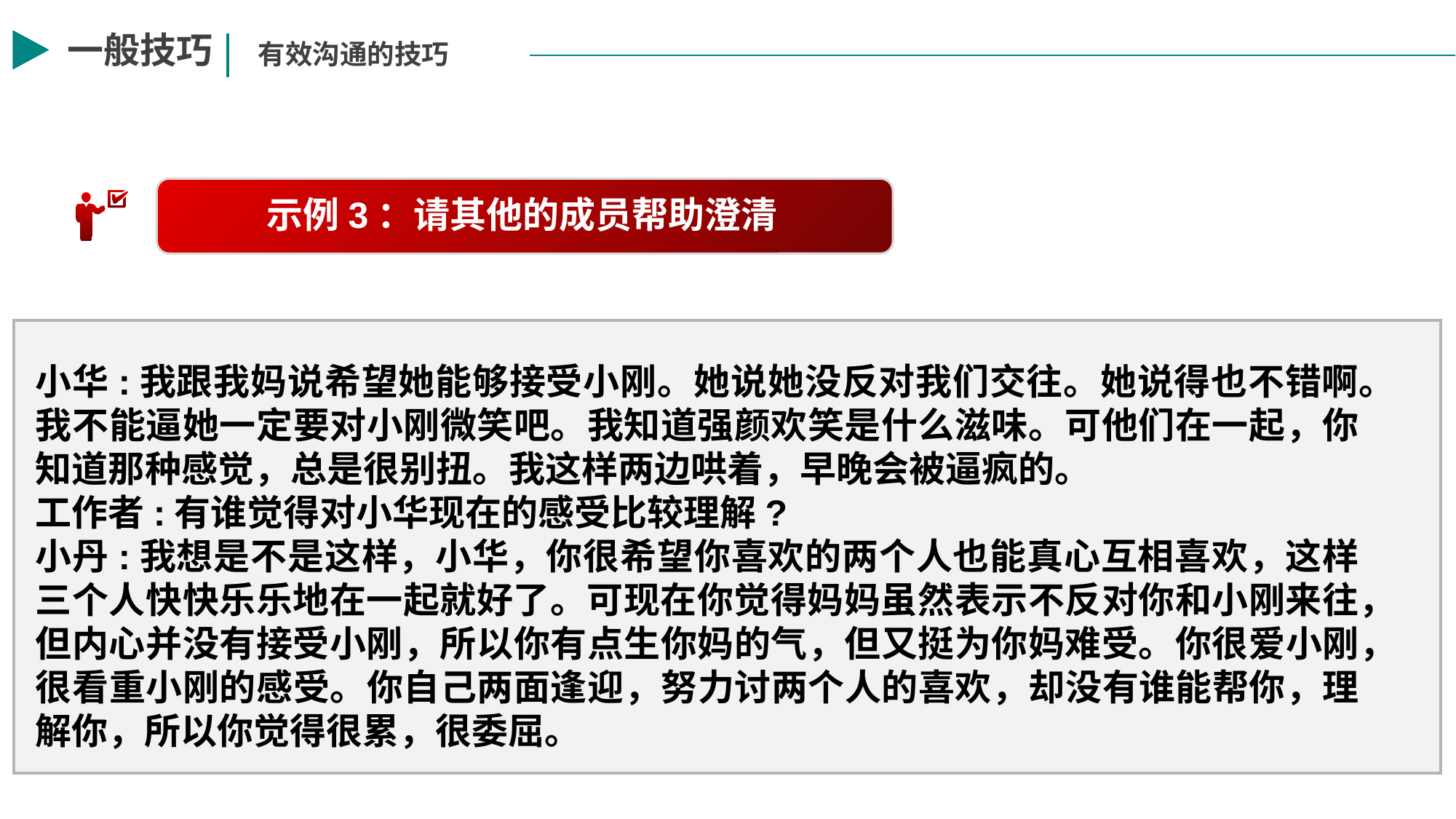

一般技巧
有效沟通的技巧

   示例3：请其他的成员帮助澄清

小华:我跟我妈说希望她能够接受小刚。她说她没反对我们交往。她说得也不错啊。我不能逼她一定要对小刚微笑吧。我知道强颜欢笑是什么滋味。可他们在一起，你知道那种感觉，总是很别扭。我这样两边哄着，早晚会被逼疯的。
工作者:有谁觉得对小华现在的感受比较理解?
小丹:我想是不是这样，小华，你很希望你喜欢的两个人也能真心互相喜欢，这样三个人快快乐乐地在一起就好了。可现在你觉得妈妈虽然表示不反对你和小刚来往，但内心并没有接受小刚，所以你有点生你妈的气，但又挺为你妈难受。你很爱小刚，很看重小刚的感受。你自己两面逢迎，努力讨两个人的喜欢，却没有谁能帮你，理解你，所以你觉得很累，很委屈。